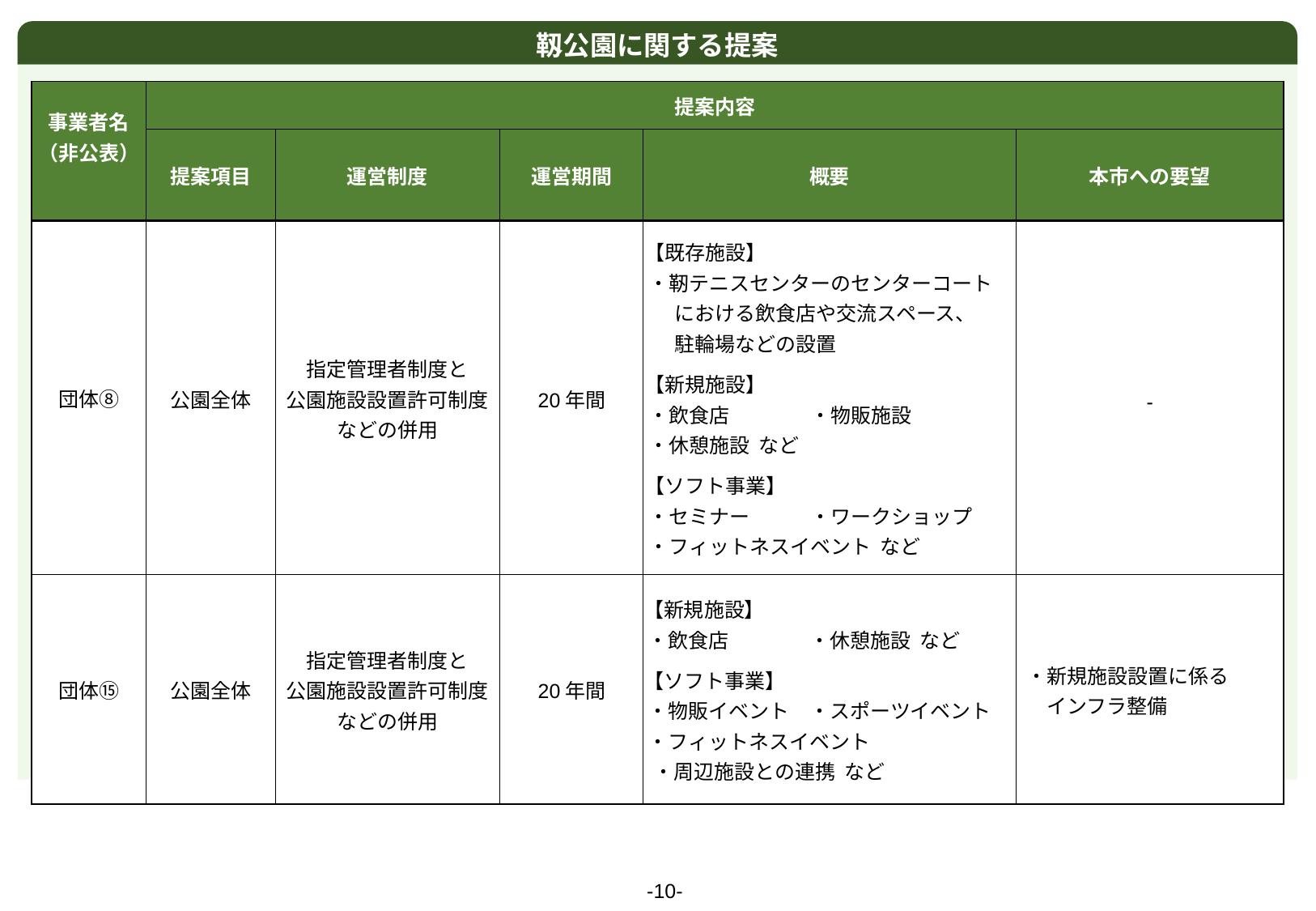

靱公園に関する提案

| 事業者名 （非公表） | 提案内容 |  |  |  |  |
| --- | --- | --- | --- | --- | --- |
|  | 提案項目 | 運営制度 | 運営期間 | 概要 | 本市への要望 |
| 団体⑧ | 公園全体 | 指定管理者制度と 公園施設設置許可制度 などの併用 | 20年間 | 【既存施設】 ・靭テニスセンターのセンターコート 　における飲食店や交流スペース、 　駐輪場などの設置 【新規施設】 ・飲食店　　　　・物販施設 ・休憩施設 など 【ソフト事業】 ・セミナー　　　・ワークショップ ・フィットネスイベント など | - |
| 団体⑮ | 公園全体 | 指定管理者制度と 公園施設設置許可制度 などの併用 | 20年間 | 【新規施設】 ・飲食店　　　　・休憩施設 など 【ソフト事業】 ・物販イベント　・スポーツイベント ・フィットネスイベント ・周辺施設との連携 など | ・新規施設設置に係る 　インフラ整備 |
-10-